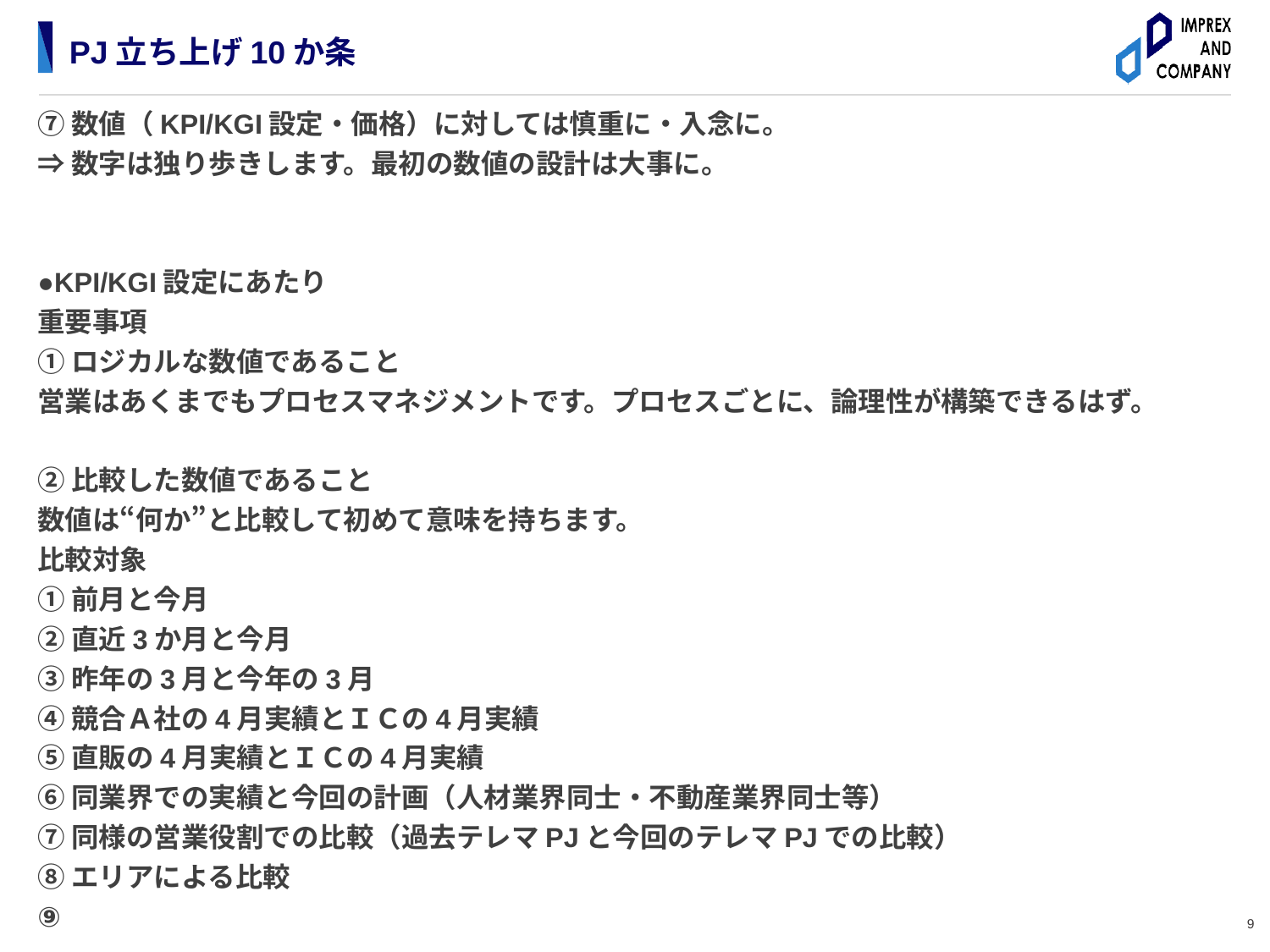

# PJ立ち上げ10か条
⑦数値（KPI/KGI設定・価格）に対しては慎重に・入念に。
⇒数字は独り歩きします。最初の数値の設計は大事に。

●KPI/KGI設定にあたり
重要事項
①ロジカルな数値であること
営業はあくまでもプロセスマネジメントです。プロセスごとに、論理性が構築できるはず。

➁比較した数値であること
数値は“何か”と比較して初めて意味を持ちます。
比較対象
①前月と今月
➁直近3か月と今月
③昨年の3月と今年の3月
④競合Ａ社の4月実績とＩＣの4月実績
⑤直販の4月実績とＩＣの4月実績
⑥同業界での実績と今回の計画（人材業界同士・不動産業界同士等）
⑦同様の営業役割での比較（過去テレマPJと今回のテレマPJでの比較）
⑧エリアによる比較
⑨

9